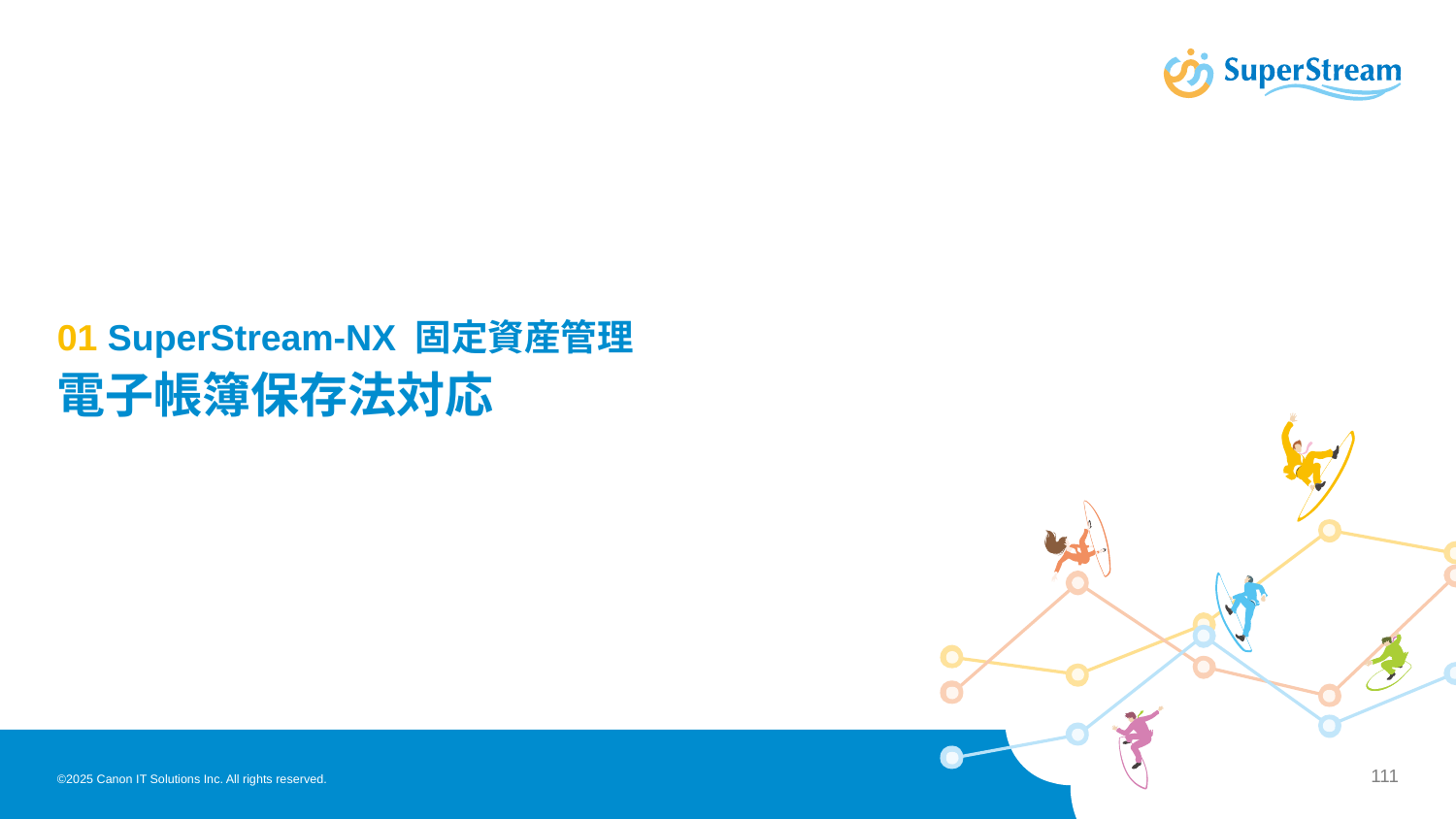

# 01 SuperStream-NX 固定資産管理 電子帳簿保存法対応
©2025 Canon IT Solutions Inc. All rights reserved.
111